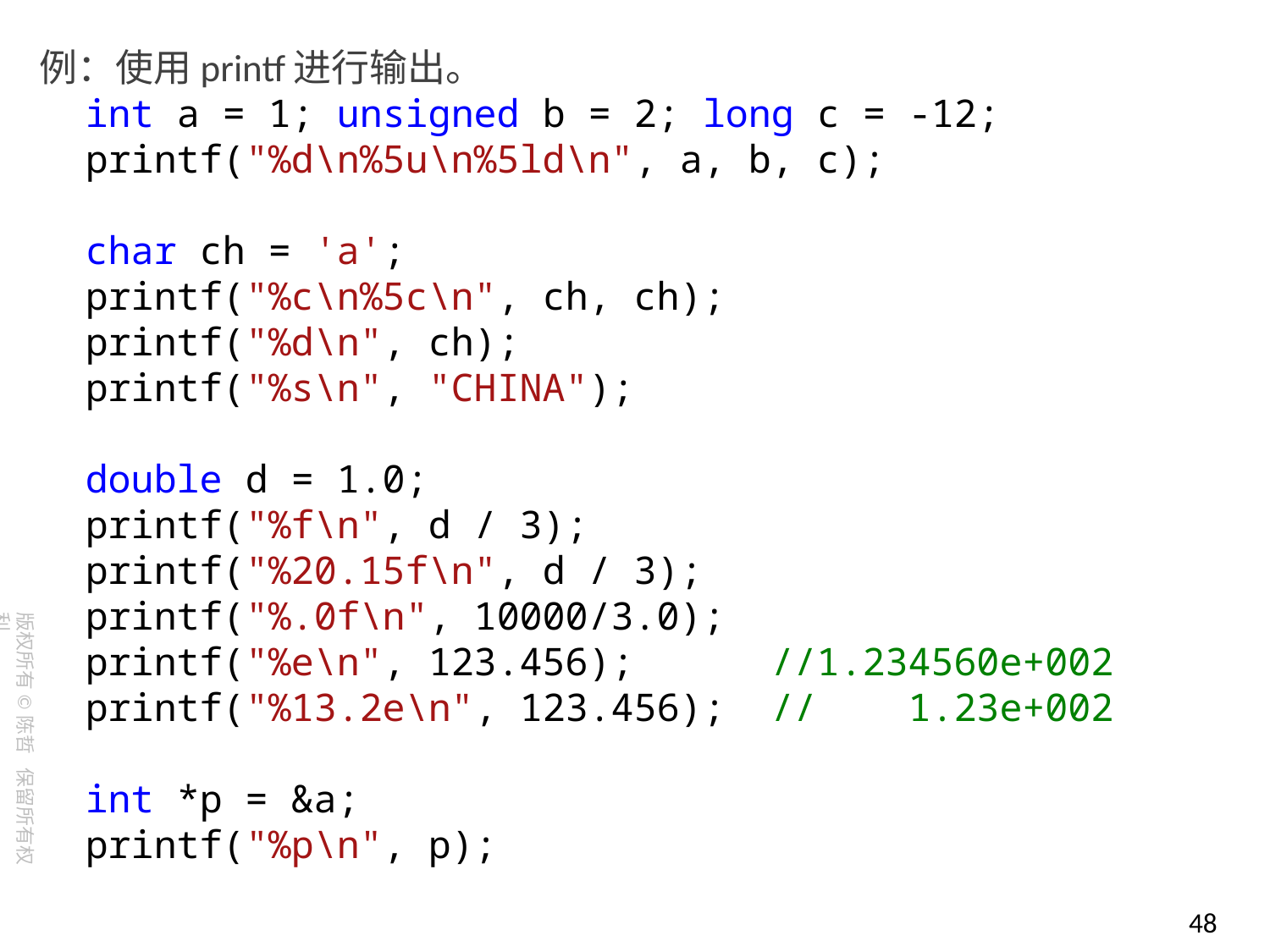

例：使用printf进行输出。
  int a = 1; unsigned b = 2; long c = -12;
  printf("%d\n%5u\n%5ld\n", a, b, c);

  char ch = 'a';
  printf("%c\n%5c\n", ch, ch);
  printf("%d\n", ch);
  printf("%s\n", "CHINA");

  double d = 1.0;
  printf("%f\n", d / 3);
  printf("%20.15f\n", d / 3);
  printf("%.0f\n", 10000/3.0);
  printf("%e\n", 123.456);      //1.234560e+002
  printf("%13.2e\n", 123.456);  //    1.23e+002

  int *p = &a;
  printf("%p\n", p);
48